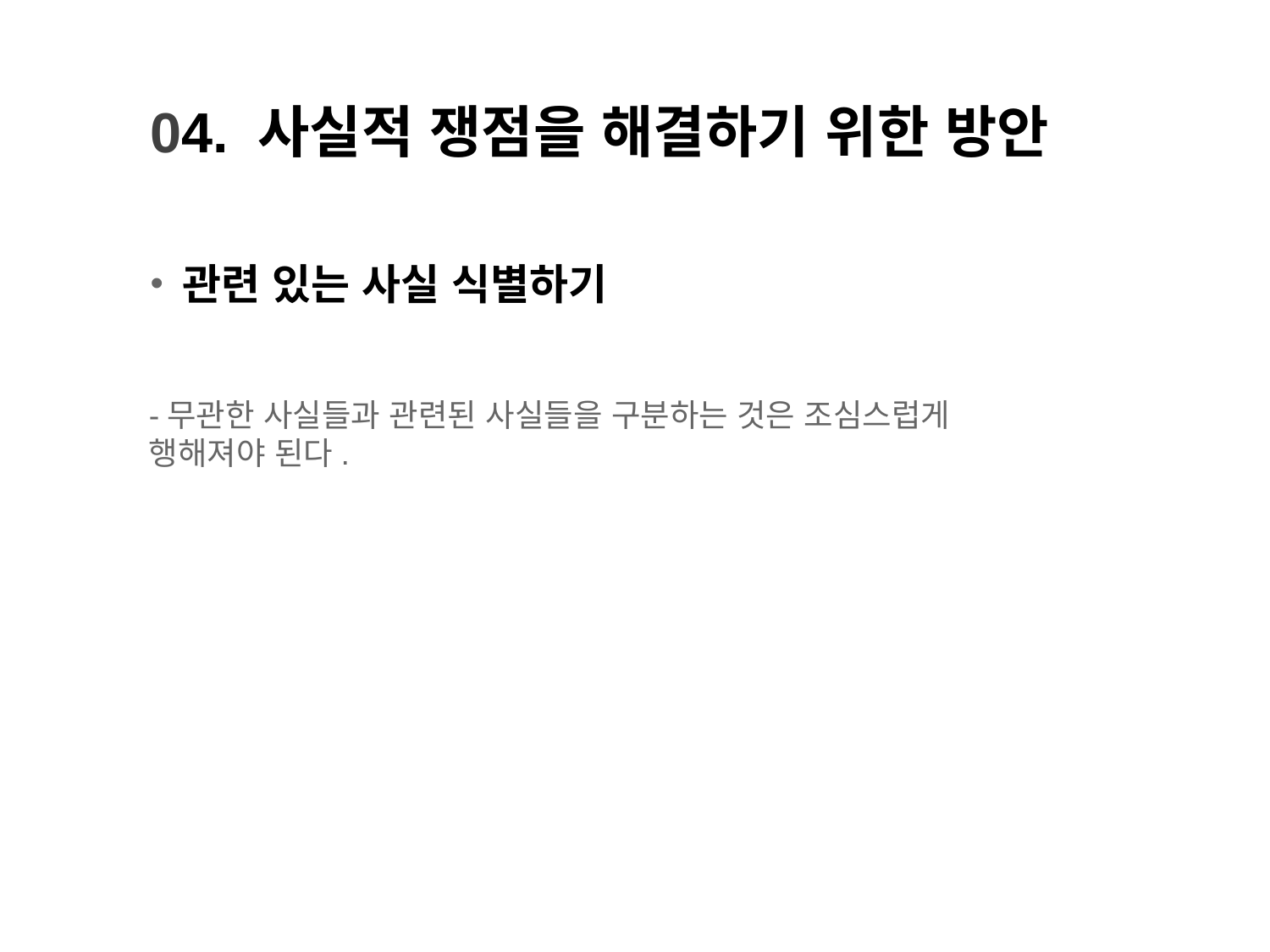

04. 사실적 쟁점을 해결하기 위한 방안
 관련 있는 사실 식별하기
-무관한 사실들과 관련된 사실들을 구분하는 것은 조심스럽게 행해져야 된다.